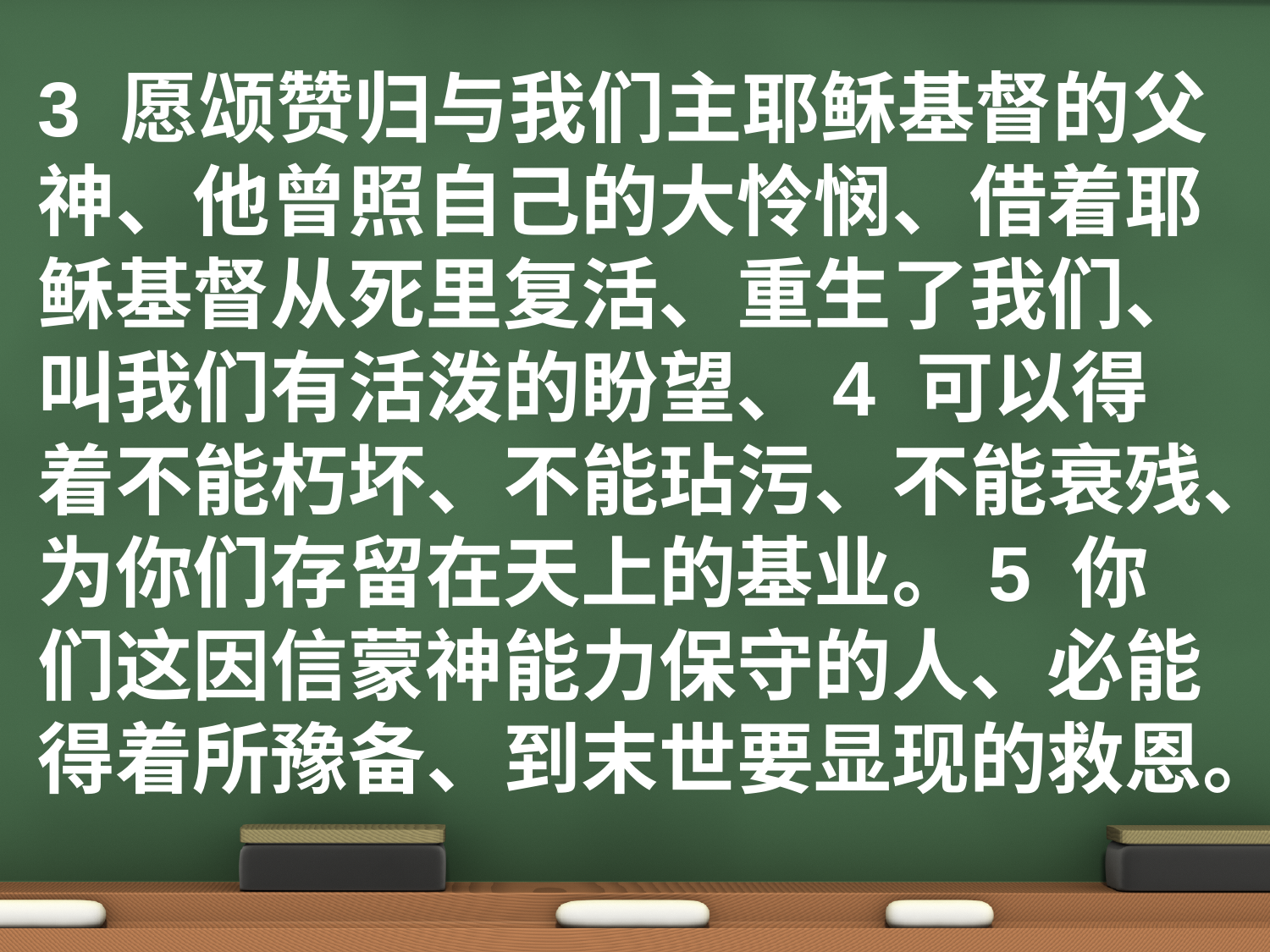

3 愿颂赞归与我们主耶稣基督的父神、他曾照自己的大怜悯、借着耶稣基督从死里复活、重生了我们、叫我们有活泼的盼望、4 可以得着不能朽坏、不能玷污、不能衰残、为你们存留在天上的基业。5 你们这因信蒙神能力保守的人、必能得着所豫备、到末世要显现的救恩。